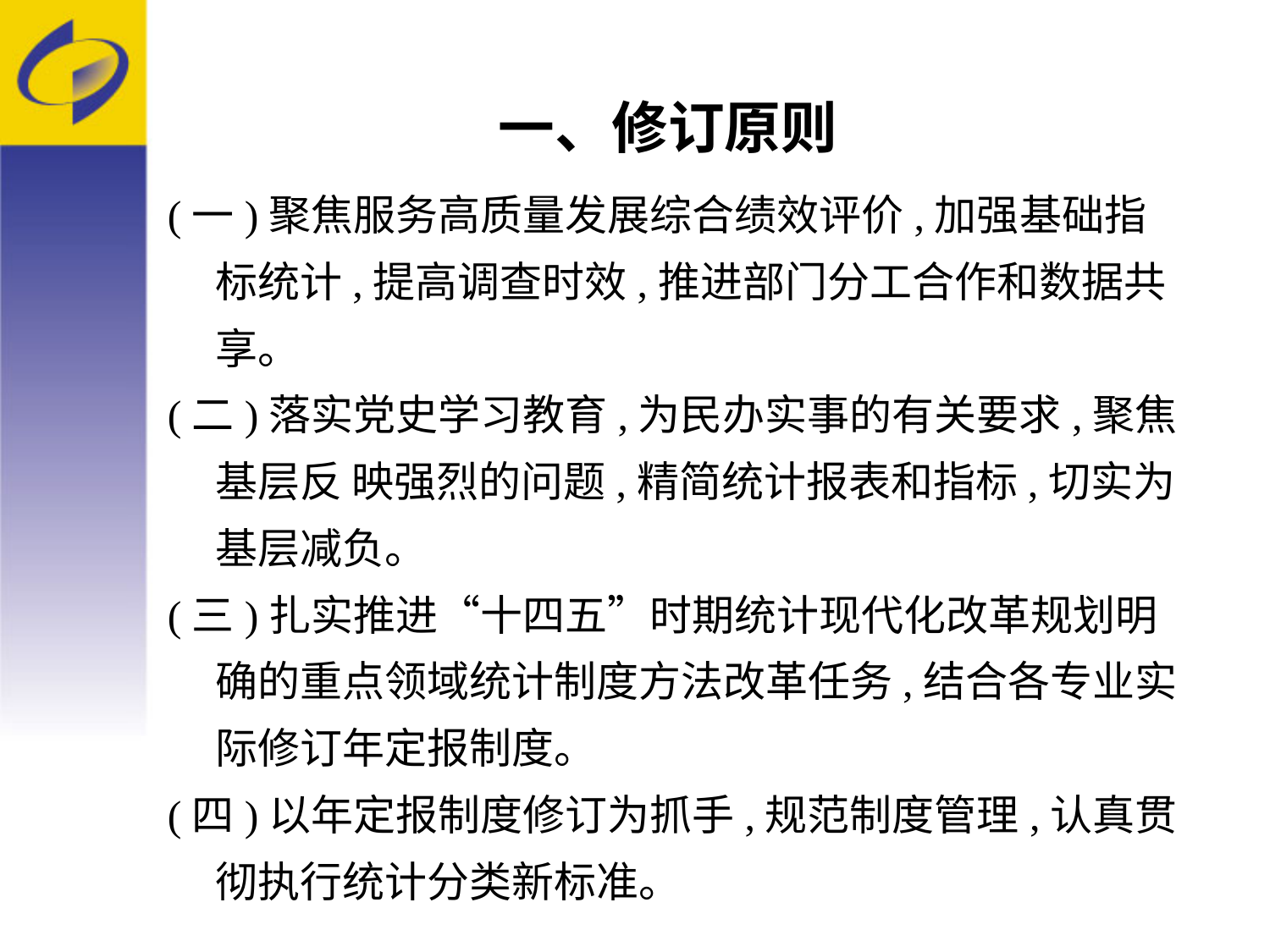

# 一、修订原则
(一)聚焦服务高质量发展综合绩效评价,加强基础指标统计,提高调查时效,推进部门分工合作和数据共享。
(二)落实党史学习教育,为民办实事的有关要求,聚焦基层反 映强烈的问题,精简统计报表和指标,切实为基层减负。
(三)扎实推进“十四五”时期统计现代化改革规划明确的重点领域统计制度方法改革任务,结合各专业实际修订年定报制度。
(四)以年定报制度修订为抓手,规范制度管理,认真贯彻执行统计分类新标准。